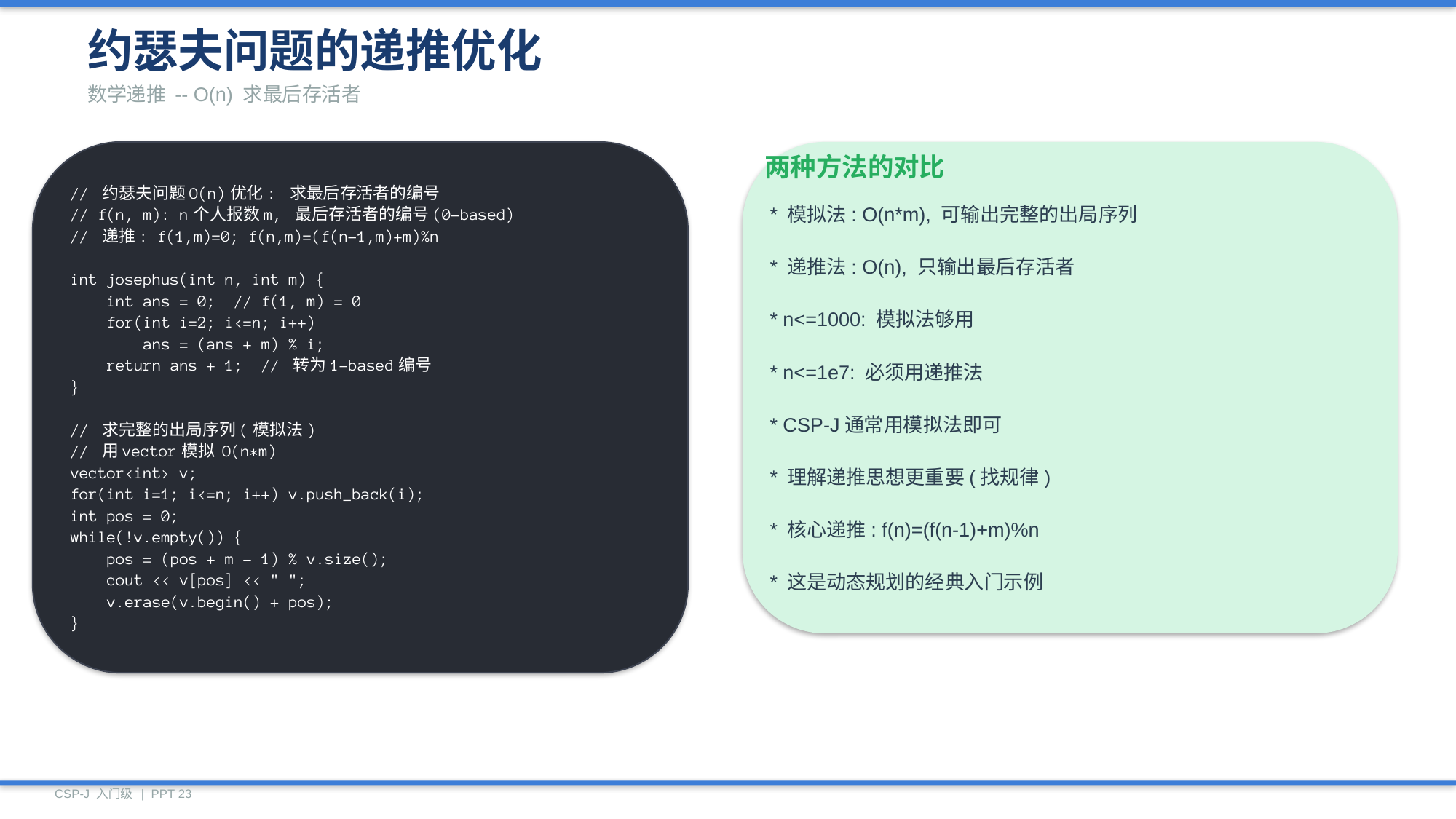

约瑟夫问题的递推优化
数学递推 -- O(n) 求最后存活者
// 约瑟夫问题O(n)优化: 求最后存活者的编号
// f(n, m): n个人报数m, 最后存活者的编号(0-based)
// 递推: f(1,m)=0; f(n,m)=(f(n-1,m)+m)%n

int josephus(int n, int m) {
    int ans = 0;  // f(1, m) = 0
    for(int i=2; i<=n; i++)
        ans = (ans + m) % i;
    return ans + 1;  // 转为1-based编号
}

// 求完整的出局序列(模拟法)
// 用vector模拟 O(n*m)
vector<int> v;
for(int i=1; i<=n; i++) v.push_back(i);
int pos = 0;
while(!v.empty()) {
    pos = (pos + m - 1) % v.size();
    cout << v[pos] << " ";
    v.erase(v.begin() + pos);
}

两种方法的对比
* 模拟法: O(n*m), 可输出完整的出局序列
* 递推法: O(n), 只输出最后存活者
* n<=1000: 模拟法够用
* n<=1e7: 必须用递推法
* CSP-J通常用模拟法即可
* 理解递推思想更重要(找规律)
* 核心递推: f(n)=(f(n-1)+m)%n
* 这是动态规划的经典入门示例

CSP-J 入门级  |  PPT 23